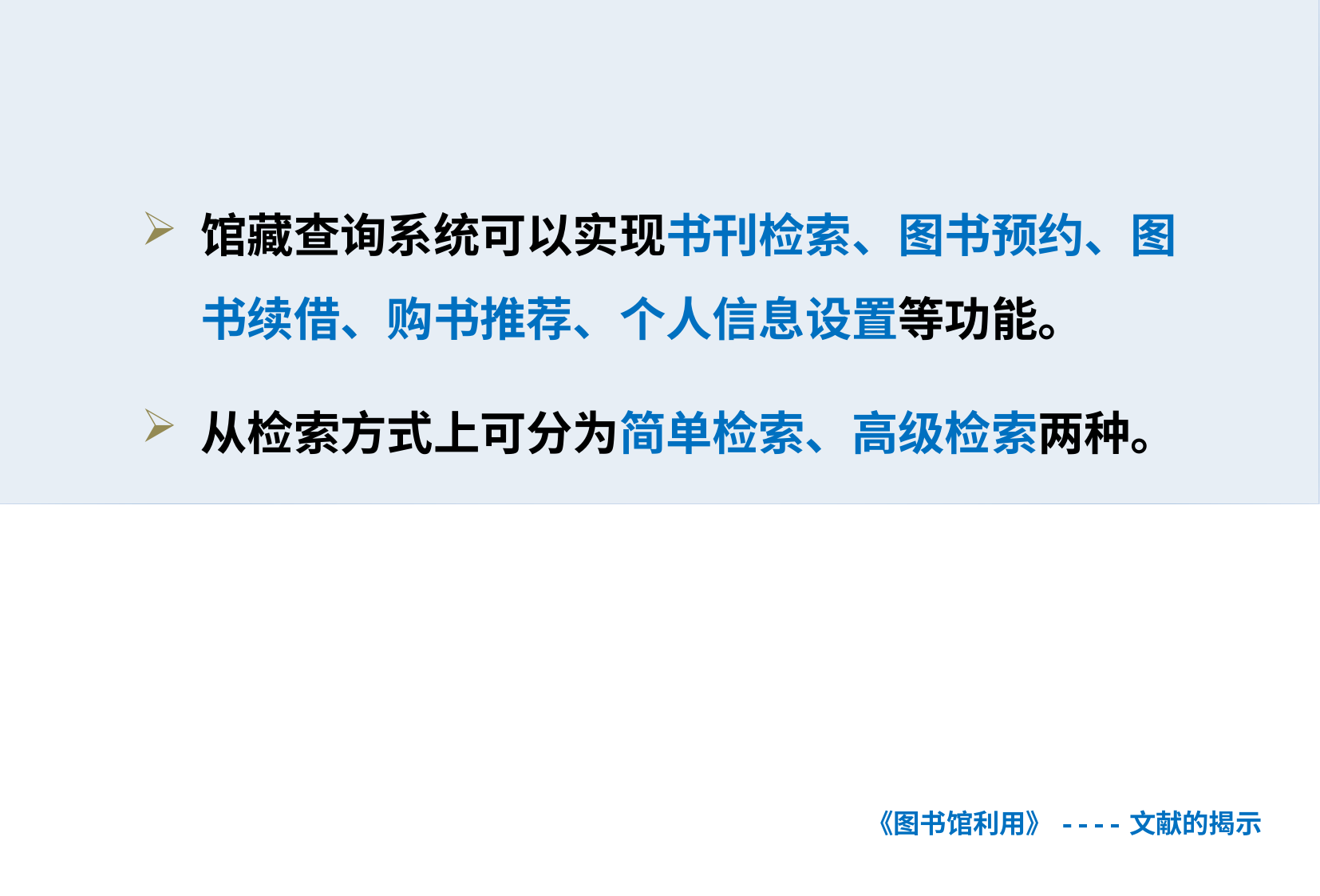

馆藏查询系统可以实现书刊检索、图书预约、图书续借、购书推荐、个人信息设置等功能。

从检索方式上可分为简单检索、高级检索两种。

《图书馆利用》----文献的揭示